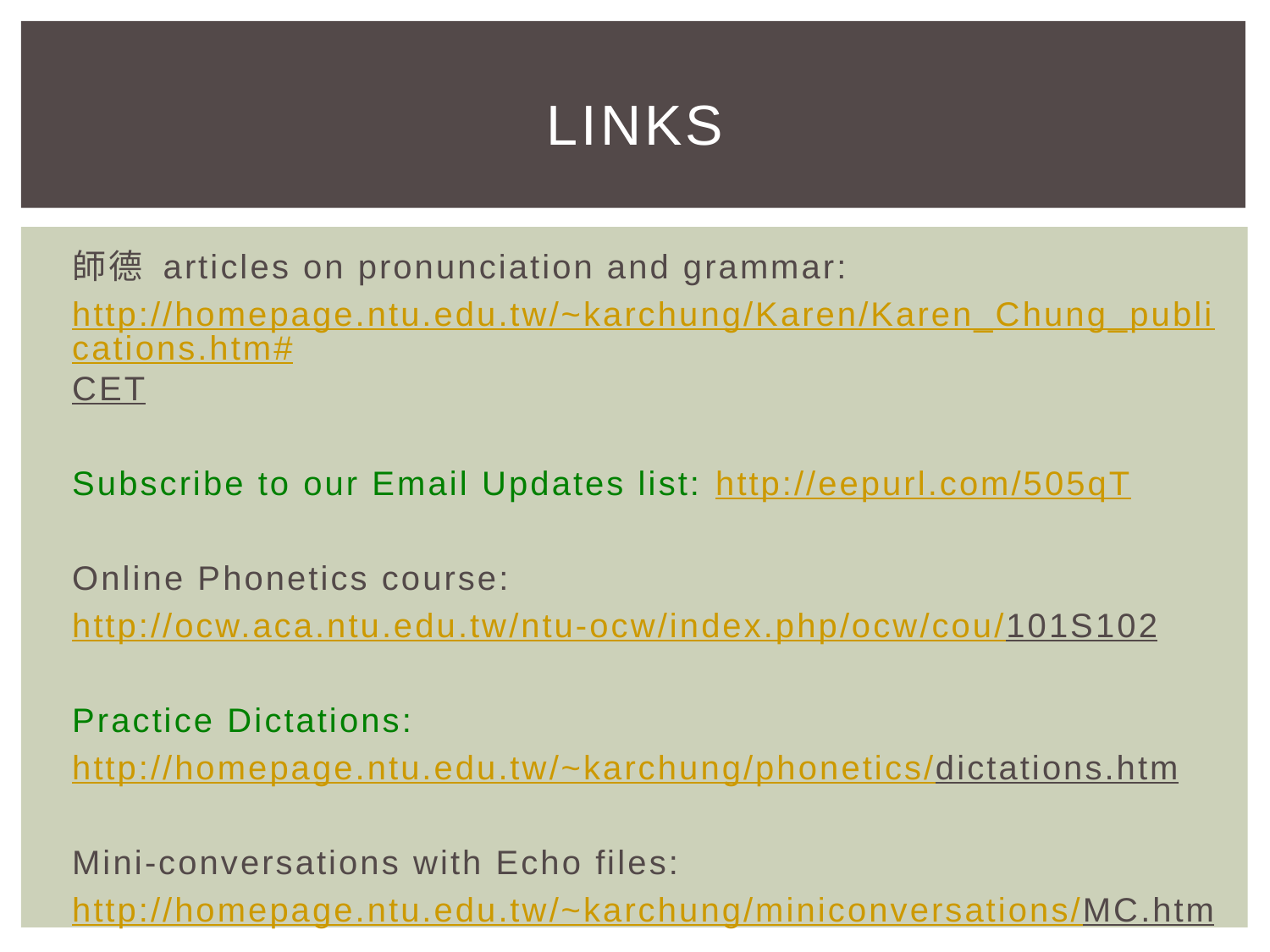

# Links
師德 articles on pronunciation and grammar:
http://homepage.ntu.edu.tw/~karchung/Karen/Karen_Chung_publications.htm#CET

Subscribe to our Email Updates list: http://eepurl.com/505qT

Online Phonetics course:
http://ocw.aca.ntu.edu.tw/ntu-ocw/index.php/ocw/cou/101S102

Practice Dictations:
http://homepage.ntu.edu.tw/~karchung/phonetics/dictations.htm

Mini-conversations with Echo files:
http://homepage.ntu.edu.tw/~karchung/miniconversations/MC.htm